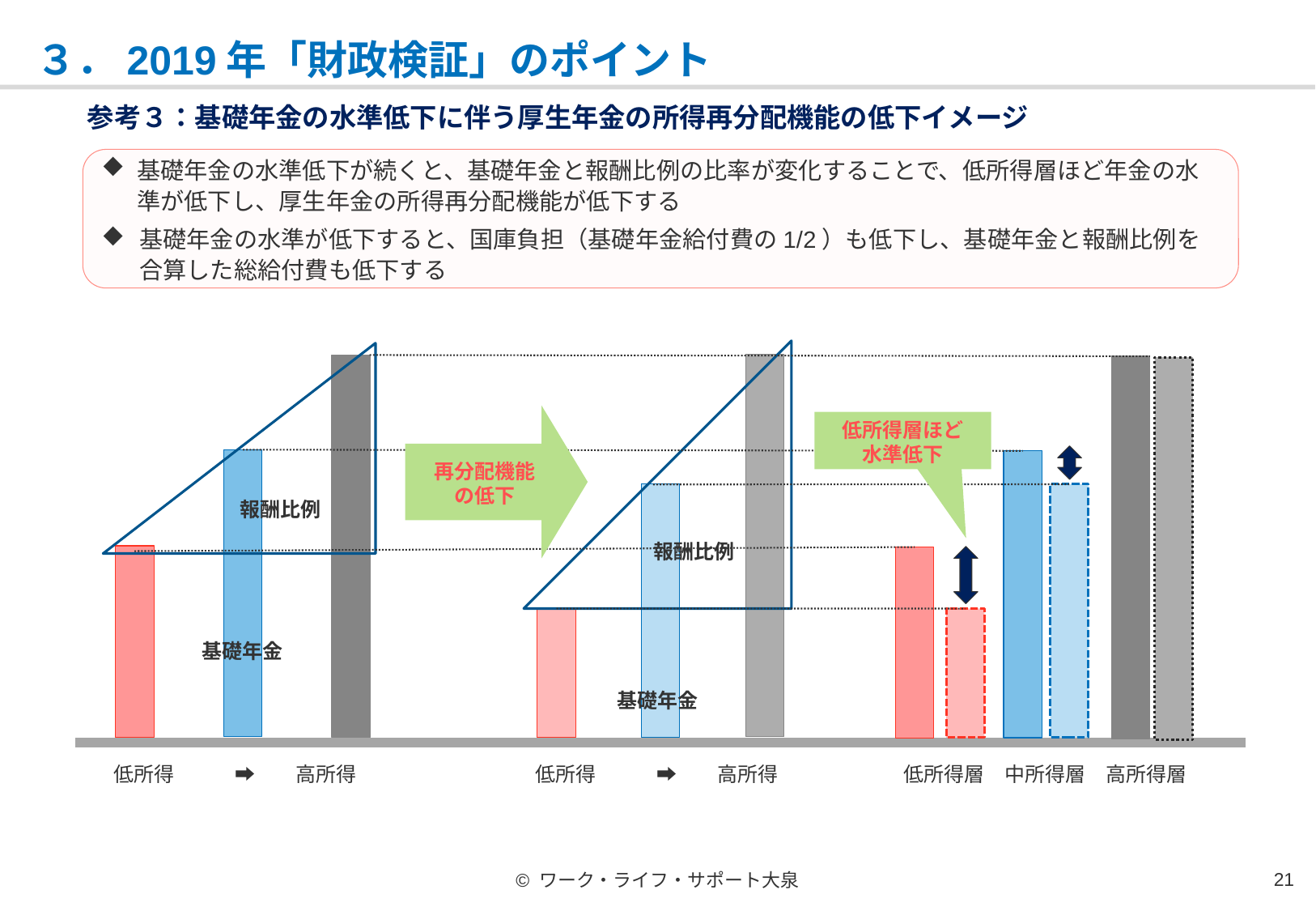

# ３．2019年「財政検証」のポイント
参考３：基礎年金の水準低下に伴う厚生年金の所得再分配機能の低下イメージ
基礎年金の水準低下が続くと、基礎年金と報酬比例の比率が変化することで、低所得層ほど年金の水準が低下し、厚生年金の所得再分配機能が低下する

基礎年金の水準が低下すると、国庫負担（基礎年金給付費の1/2）も低下し、基礎年金と報酬比例を合算した総給付費も低下する

再分配機能
の低下
低所得層ほど
水準低下

報酬比例
報酬比例

基礎年金
基礎年金
低所得　　　➡　　高所得
低所得層　中所得層　高所得層
低所得　　　➡　　高所得
© ワーク・ライフ・サポート大泉
21